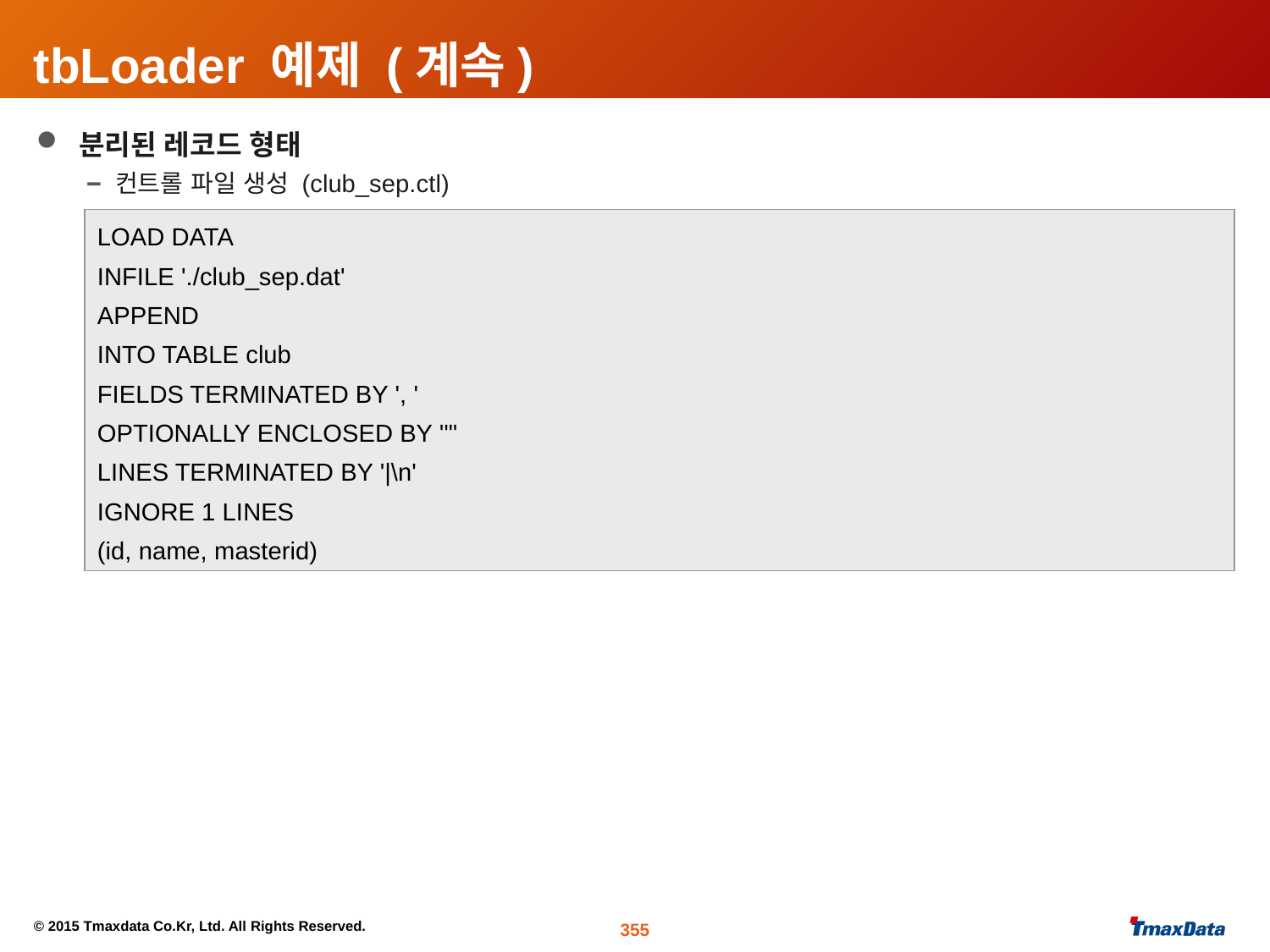

# tbLoader 예제 (계속)
 분리된 레코드 형태
 컨트롤 파일 생성 (club_sep.ctl)
LOAD DATA
INFILE './club_sep.dat'
APPEND
INTO TABLE club
FIELDS TERMINATED BY ', '
OPTIONALLY ENCLOSED BY '"'
LINES TERMINATED BY '|\n'
IGNORE 1 LINES
(id, name, masterid)